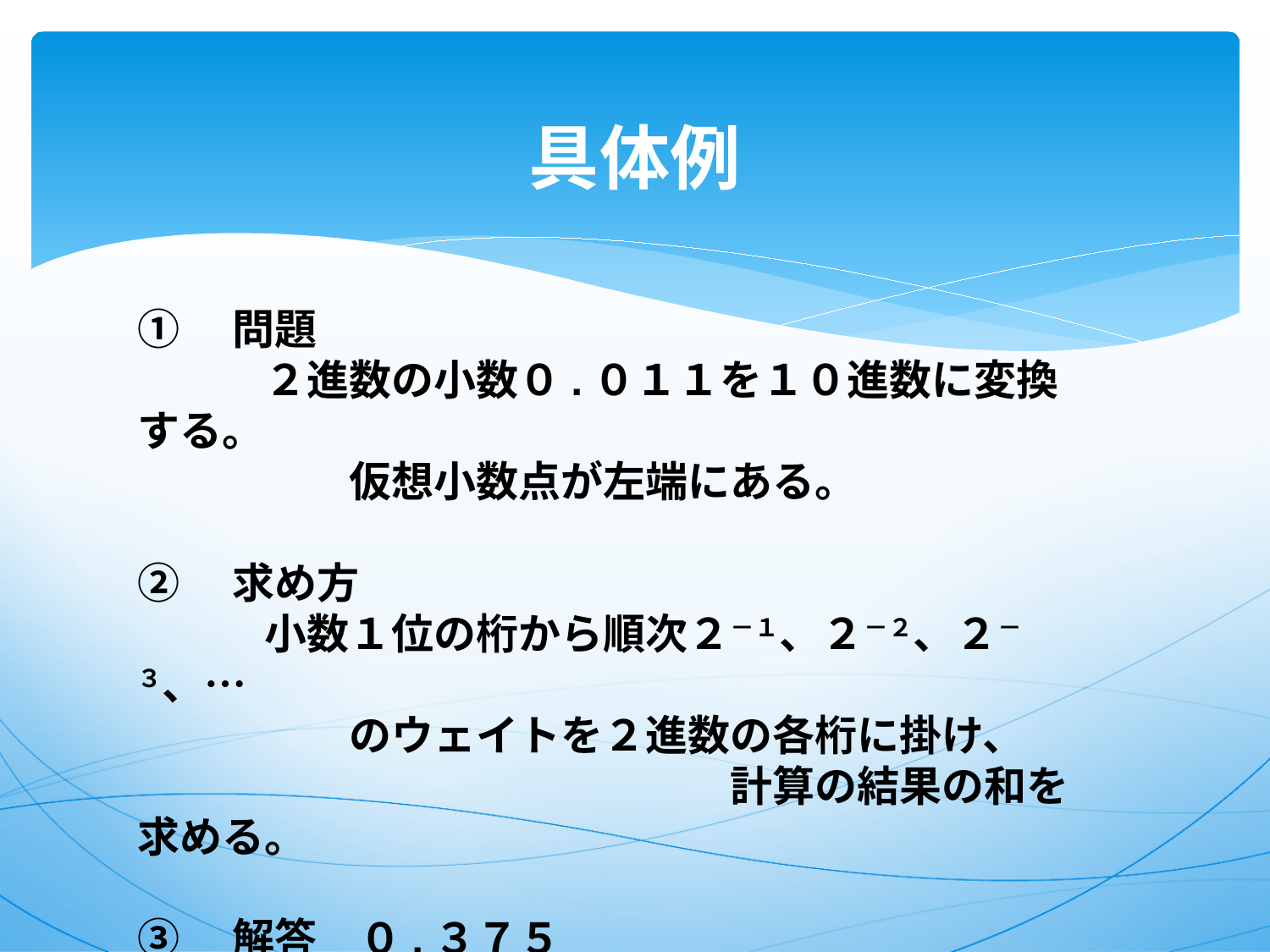

# 具体例
①　問題
　　　２進数の小数０.０１１を１０進数に変換する。
　　　　　仮想小数点が左端にある。

②　求め方
　　　小数１位の桁から順次２－１、２－２、２－３、…
　　　　　のウェイトを２進数の各桁に掛け、
　　　　　　　　　　　　　　計算の結果の和を求める。

③　解答　０.３７５
　　　２進数の小数０.０１１を１０進数に変換すると、
　　　　　　　　　　　　　　　　　　　　答えのようになる。